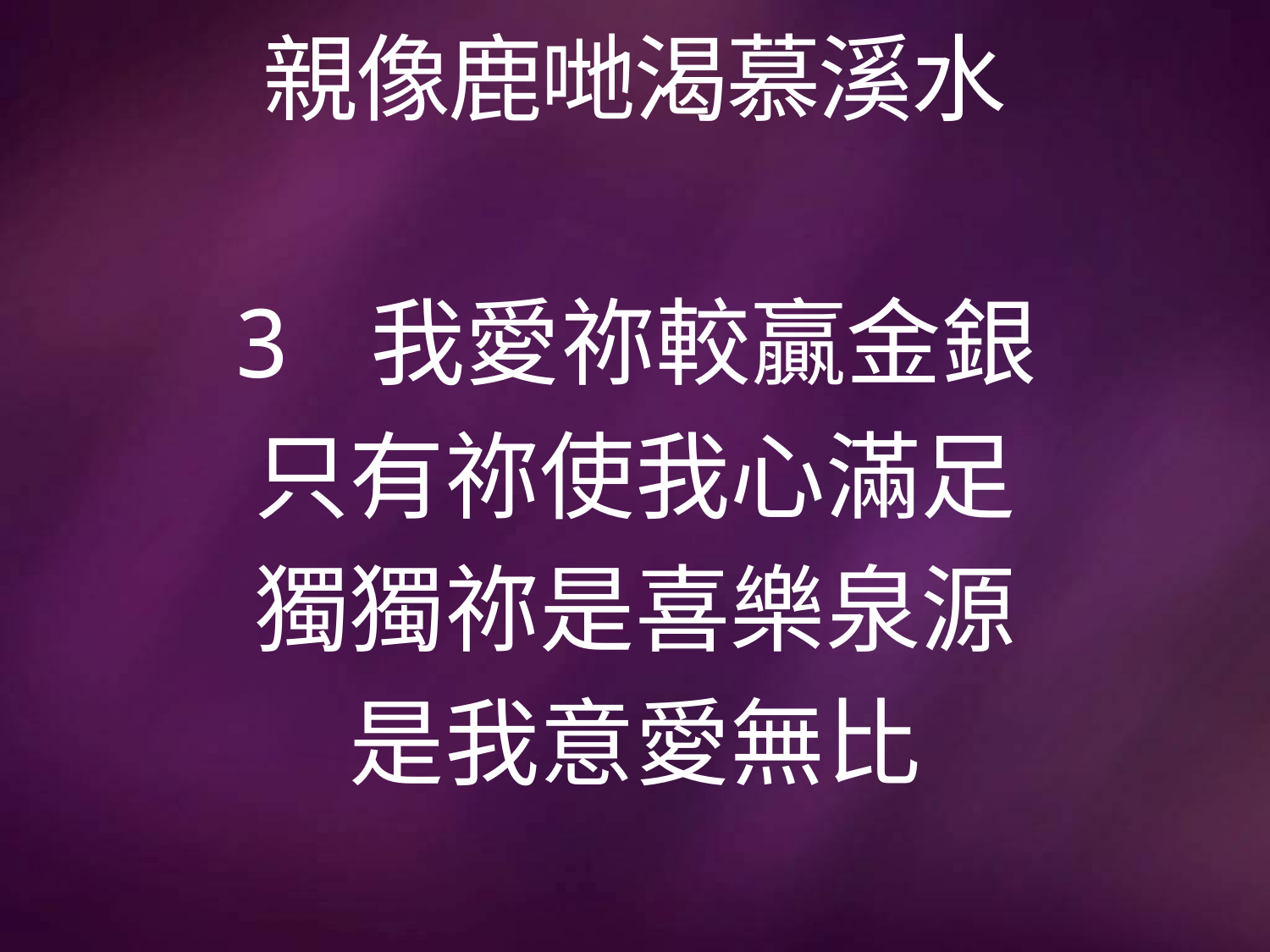

# 親像鹿哋渴慕溪水
3 我愛祢較贏金銀
只有祢使我心滿足
獨獨祢是喜樂泉源
是我意愛無比